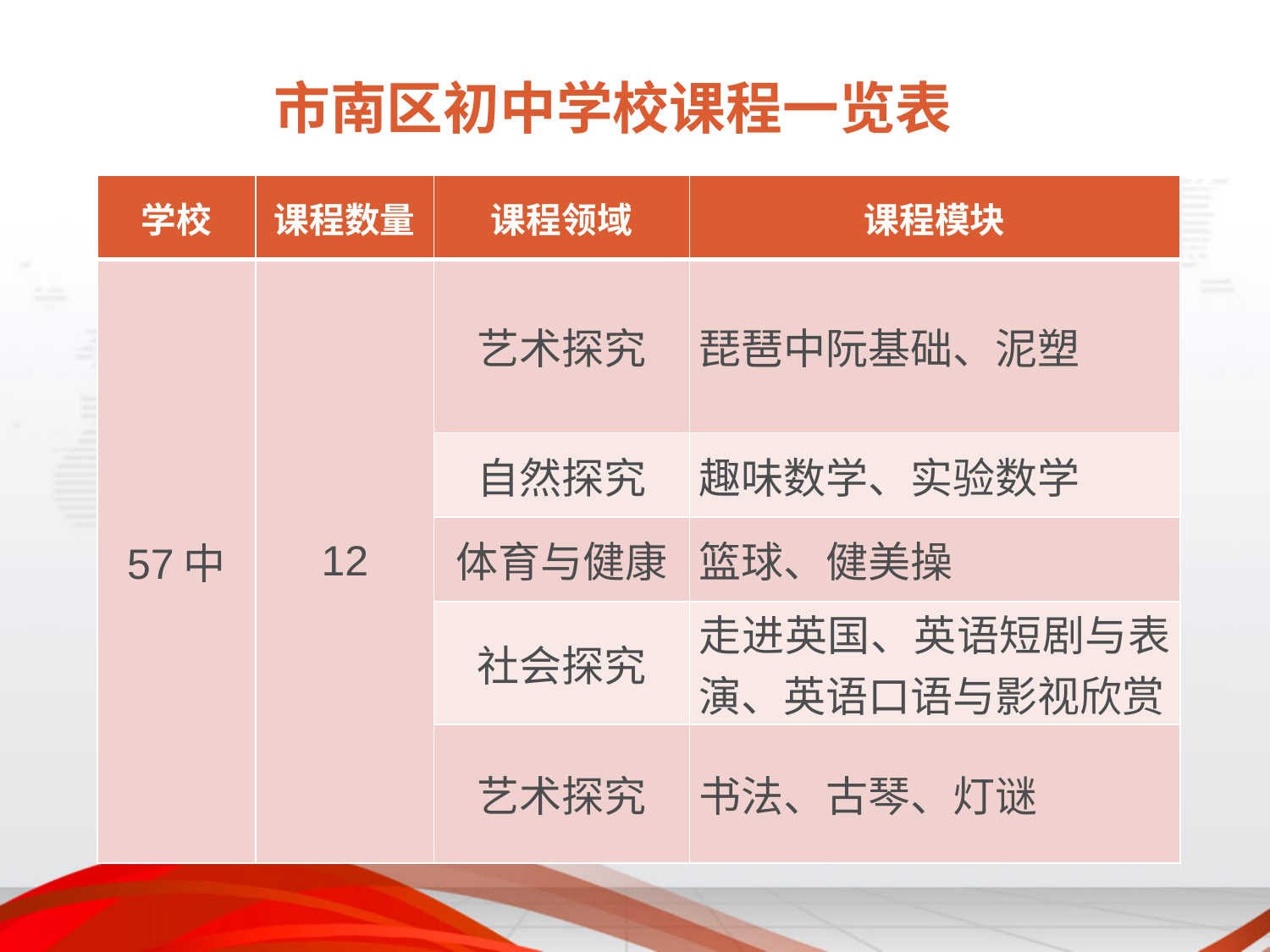

# 市南区初中学校课程一览表
| 学校 | 课程数量 | 课程领域 | 课程模块 |
| --- | --- | --- | --- |
| 57中 | 12 | 艺术探究 | 琵琶中阮基础、泥塑 |
|  |  | 自然探究 | 趣味数学、实验数学 |
|  |  | 体育与健康 | 篮球、健美操 |
|  |  | 社会探究 | 走进英国、英语短剧与表演、英语口语与影视欣赏 |
|  |  | 艺术探究 | 书法、古琴、灯谜 |